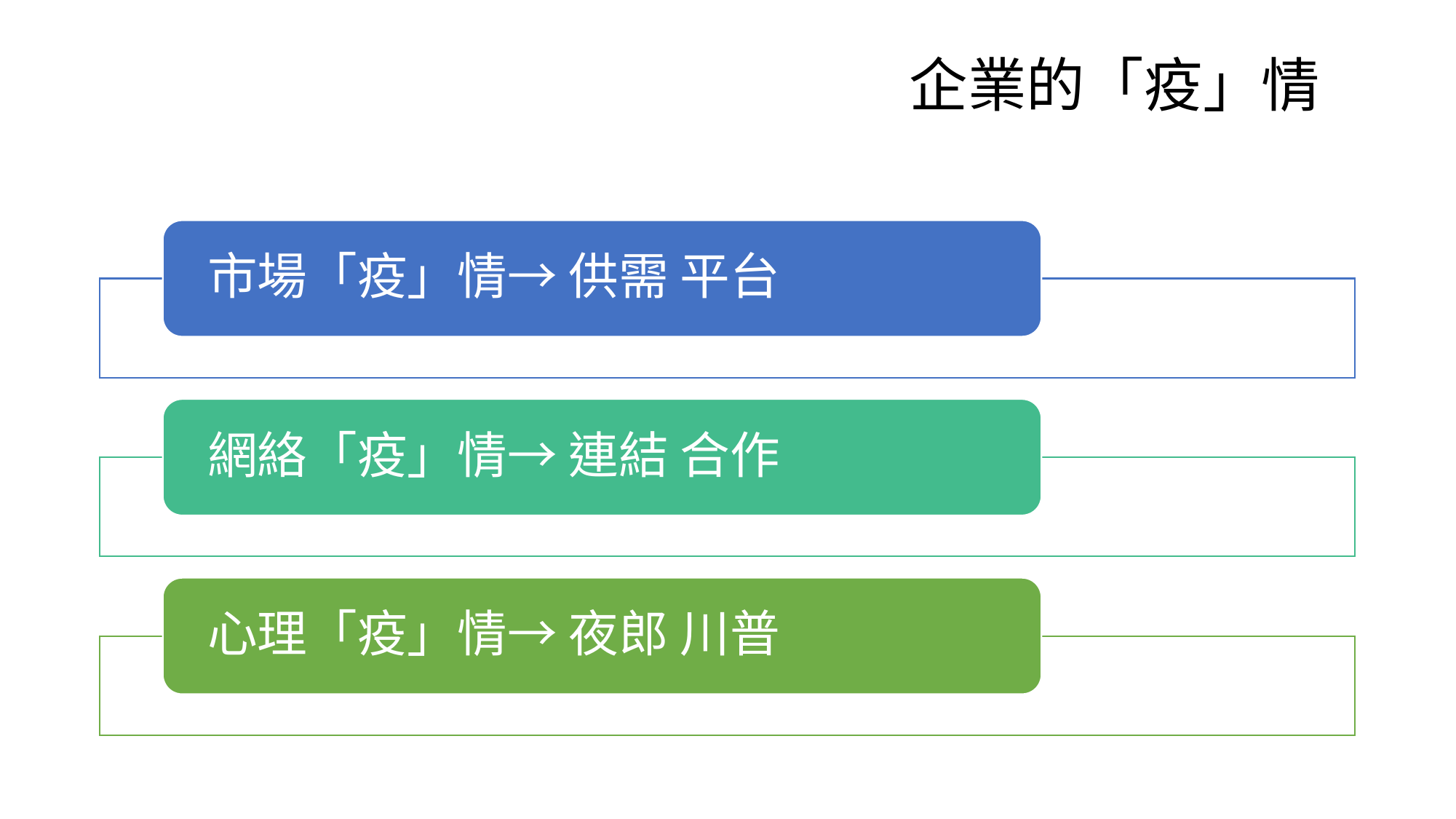

# 企業的「疫」情
市場「疫」情→ 供需 平台
網絡「疫」情→ 連結 合作
心理「疫」情→ 夜郎 川普